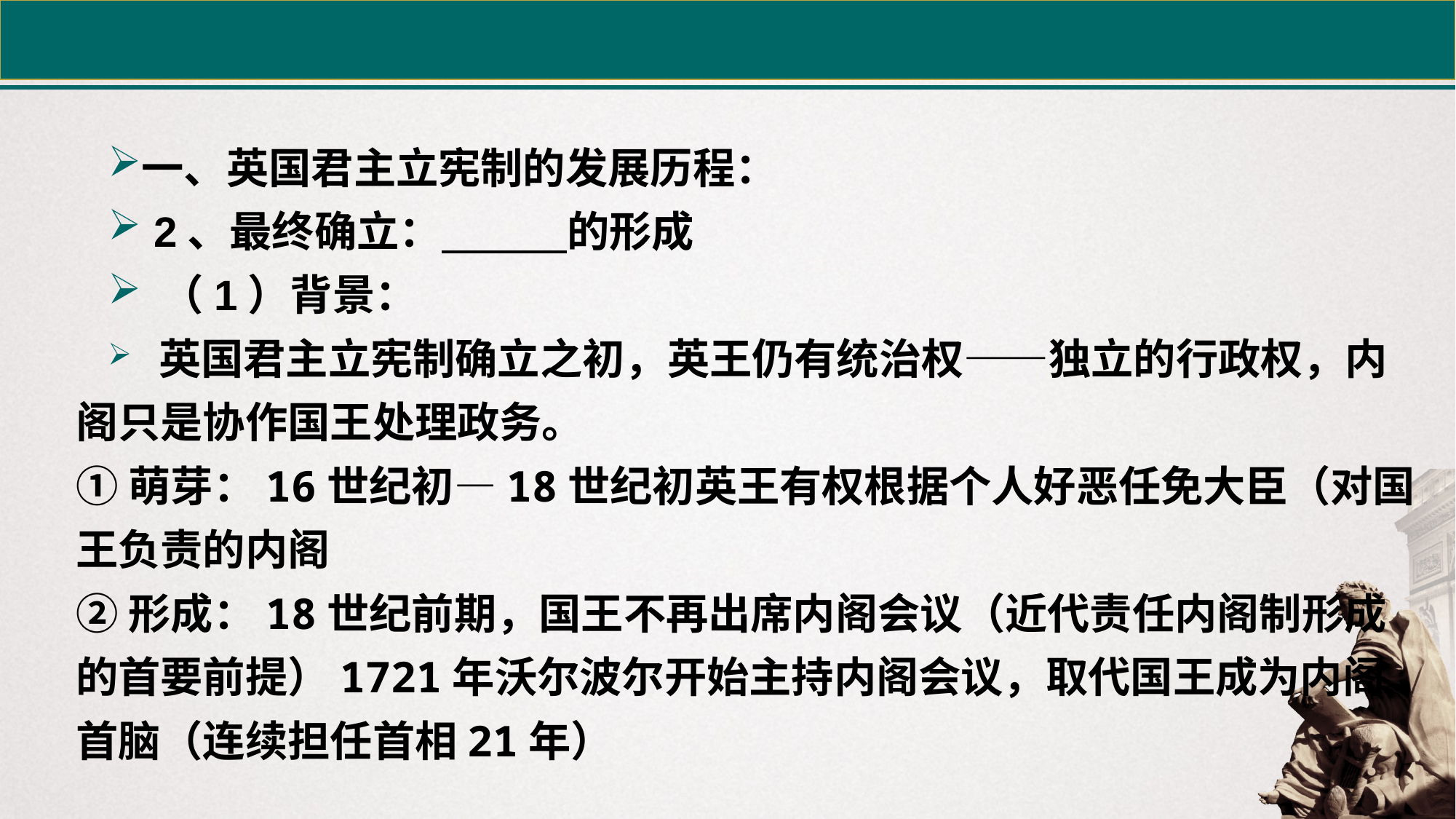

#
一、英国君主立宪制的发展历程：
 2、最终确立：             的形成
 （1）背景：
  英国君主立宪制确立之初，英王仍有统治权——独立的行政权，内阁只是协作国王处理政务。
①萌芽：16世纪初—18世纪初英王有权根据个人好恶任免大臣（对国王负责的内阁
②形成：18世纪前期，国王不再出席内阁会议（近代责任内阁制形成的首要前提）1721年沃尔波尔开始主持内阁会议，取代国王成为内阁首脑（连续担任首相21年）